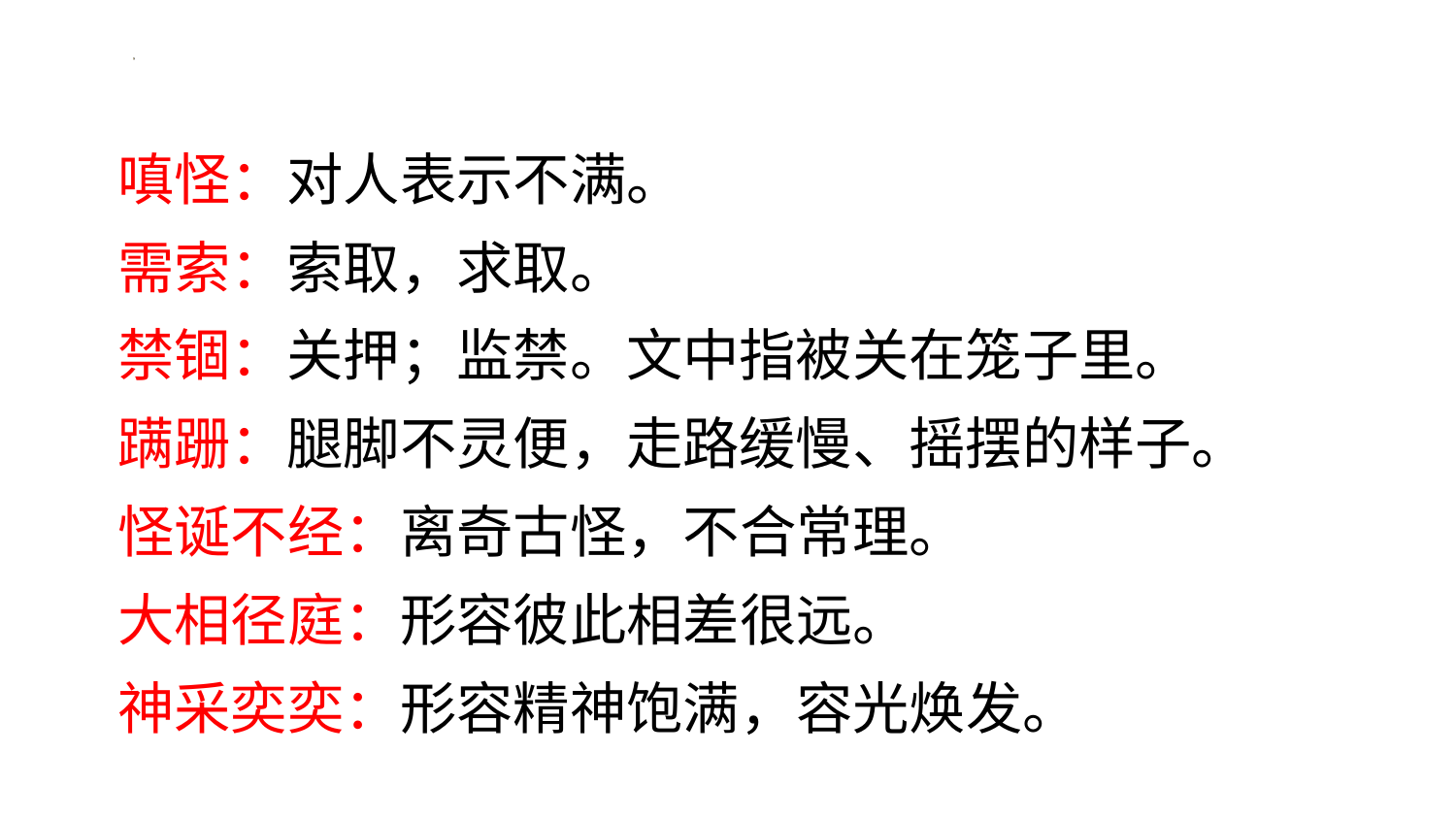

嗔怪：对人表示不满。
需索：索取，求取。
禁锢：关押；监禁。文中指被关在笼子里。
蹒跚：腿脚不灵便，走路缓慢、摇摆的样子。
怪诞不经：离奇古怪，不合常理。
大相径庭：形容彼此相差很远。
神采奕奕：形容精神饱满，容光焕发。